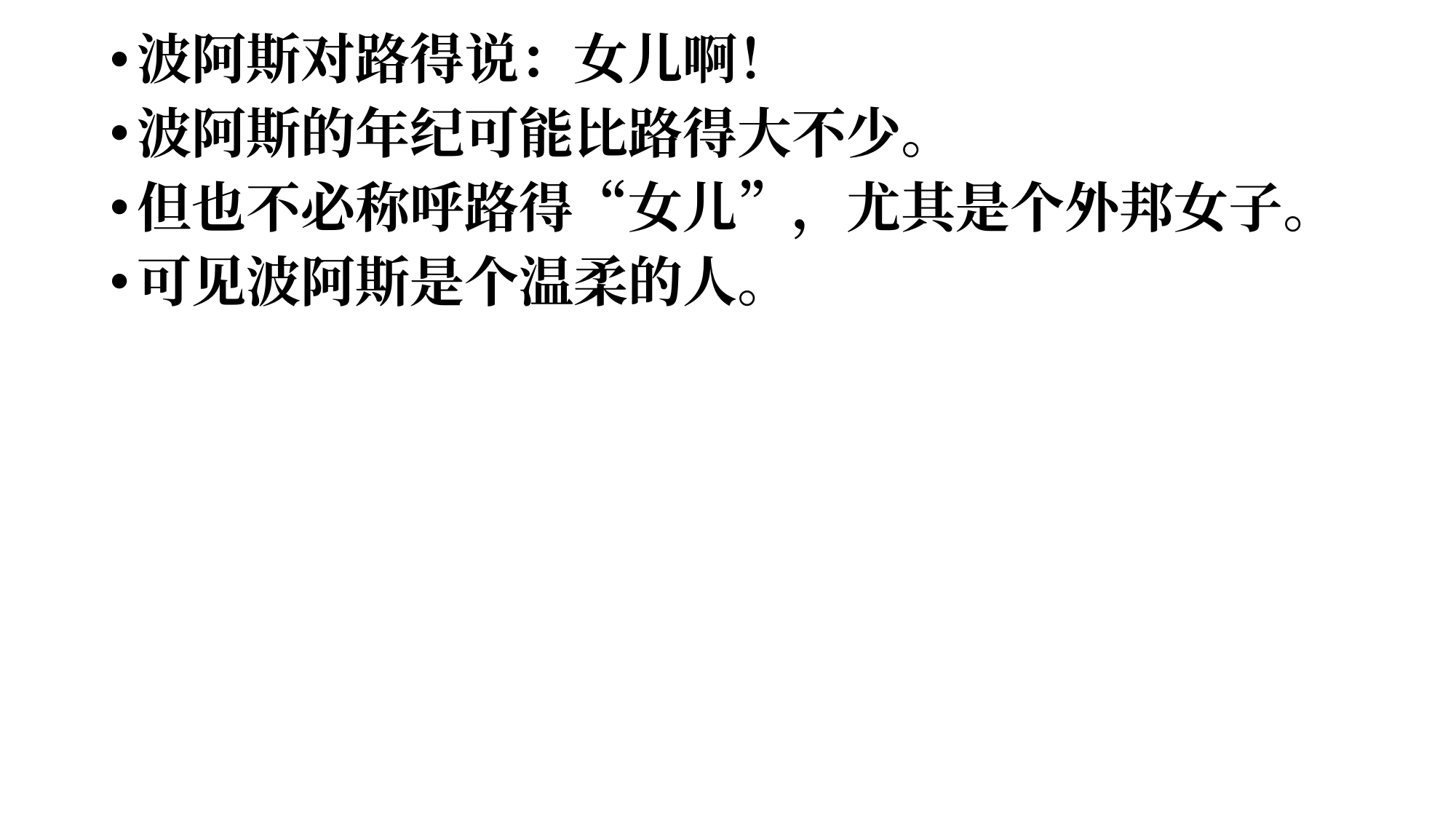

波阿斯对路得说：女儿啊！
波阿斯的年纪可能比路得大不少。
但也不必称呼路得“女儿”，尤其是个外邦女子。
可见波阿斯是个温柔的人。